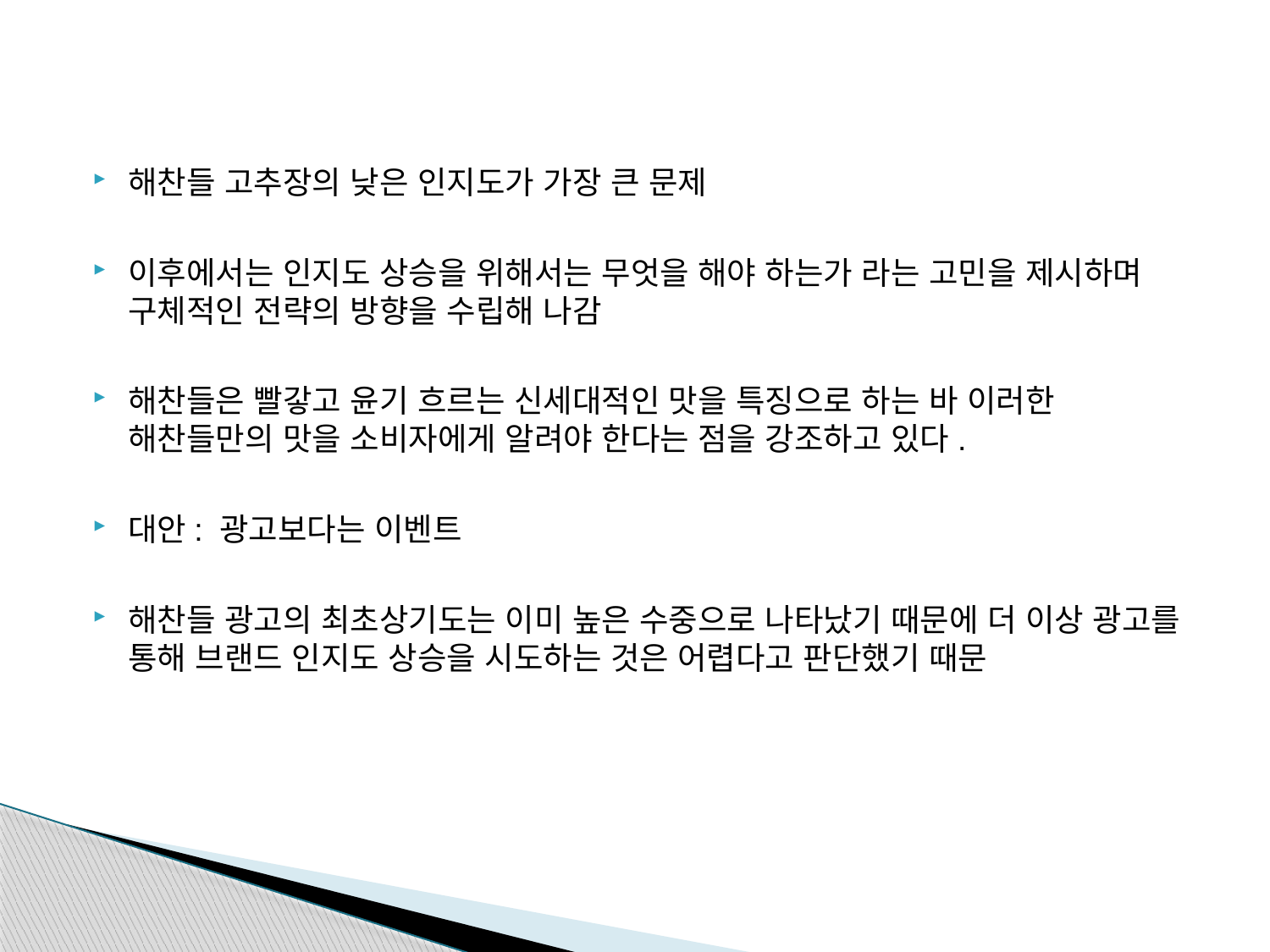

해찬들 고추장의 낮은 인지도가 가장 큰 문제

이후에서는 인지도 상승을 위해서는 무엇을 해야 하는가 라는 고민을 제시하며 구체적인 전략의 방향을 수립해 나감

해찬들은 빨갛고 윤기 흐르는 신세대적인 맛을 특징으로 하는 바 이러한 해찬들만의 맛을 소비자에게 알려야 한다는 점을 강조하고 있다.

대안: 광고보다는 이벤트

해찬들 광고의 최초상기도는 이미 높은 수중으로 나타났기 때문에 더 이상 광고를 통해 브랜드 인지도 상승을 시도하는 것은 어렵다고 판단했기 때문